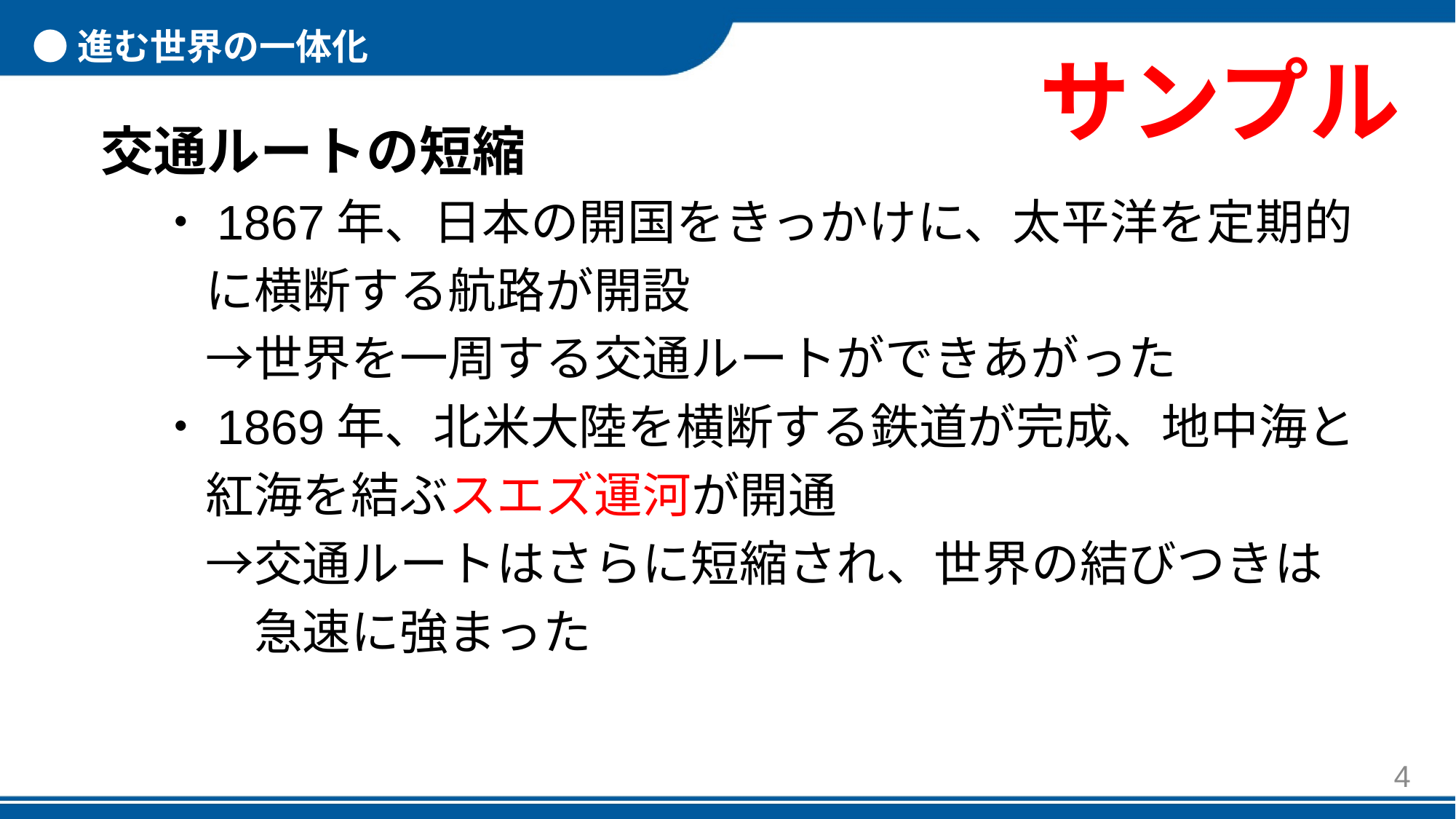

●進む世界の一体化
交通ルートの短縮
・1867年、日本の開国をきっかけに、太平洋を定期的
　に横断する航路が開設
　→世界を一周する交通ルートができあがった
・1869年、北米大陸を横断する鉄道が完成、地中海と
　紅海を結ぶスエズ運河が開通
　→交通ルートはさらに短縮され、世界の結びつきは
　　急速に強まった